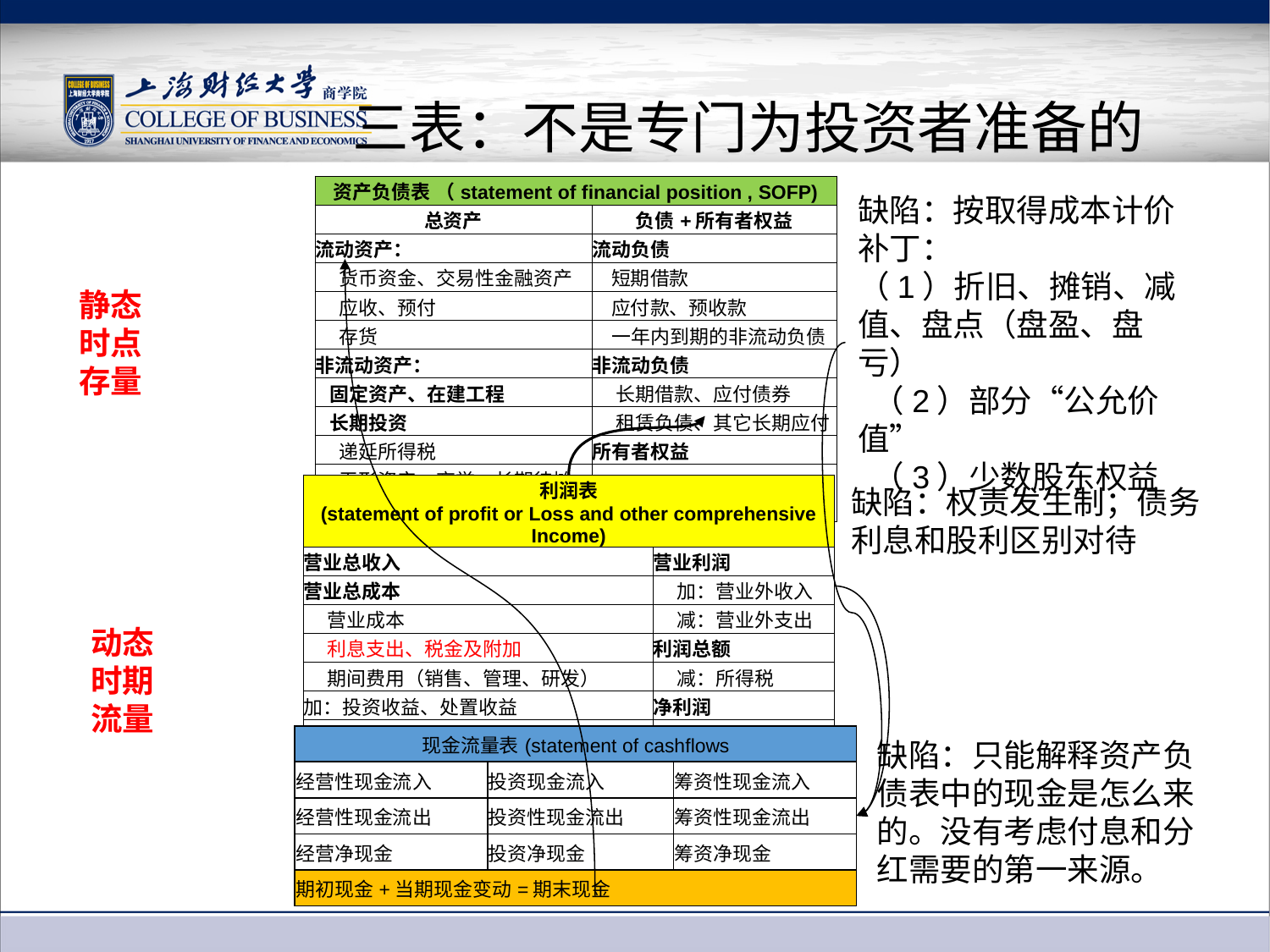

# 三表：不是专门为投资者准备的
| 资产负债表 （statement of financial position , SOFP) |  |
| --- | --- |
| 总资产 | 负债+所有者权益 |
| 流动资产： | 流动负债 |
| 货币资金、交易性金融资产 | 短期借款 |
| 应收、预付 | 应付款、预收款 |
| 存货 | 一年内到期的非流动负债 |
| 非流动资产： | 非流动负债 |
| 固定资产、在建工程 | 长期借款、应付债券 |
| 长期投资 | 租赁负债、其它长期应付 |
| 递延所得税 | 所有者权益 |
| 无形资产、商誉、长期待摊、 | 股本、未分配利润、准备 |
缺陷：按取得成本计价补丁：
（1）折旧、摊销、减值、盘点（盘盈、盘亏）
 （2）部分“公允价值”
 （3）少数股东权益
静态
时点
存量
| 利润表 (statement of profit or Loss and other comprehensive Income) |  |
| --- | --- |
| 营业总收入 | 营业利润 |
| 营业总成本 | 加：营业外收入 |
| 营业成本 | 减：营业外支出 |
| 利息支出、税金及附加 | 利润总额 |
| 期间费用（销售、管理、研发） | 减：所得税 |
| 加：投资收益、处置收益 | 净利润 |
| 减：资产减值、信用减值 | 综合收益 |
缺陷：权责发生制；债务利息和股利区别对待

动态
时期
流量
| 现金流量表(statement of cashflows |  |  |
| --- | --- | --- |
| 经营性现金流入 | 投资现金流入 | 筹资性现金流入 |
| 经营性现金流出 | 投资性现金流出 | 筹资性现金流出 |
| 经营净现金 | 投资净现金 | 筹资净现金 |
| 期初现金+当期现金变动=期末现金 |  |  |
缺陷：只能解释资产负债表中的现金是怎么来的。没有考虑付息和分红需要的第一来源。